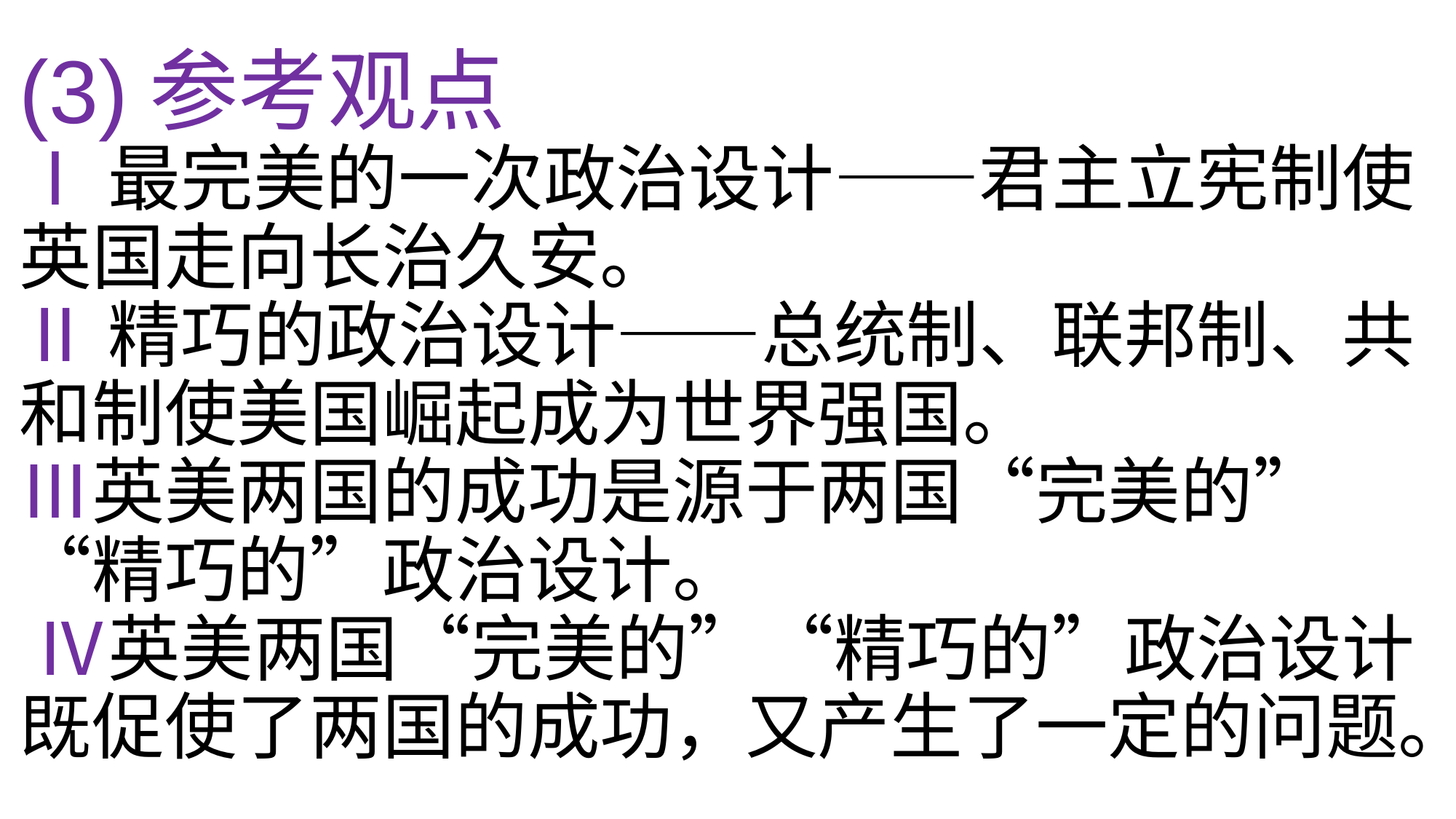

# (3)参考观点 Ⅰ 最完美的一次政治设计——君主立宪制使英国走向长治久安。 Ⅱ 精巧的政治设计——总统制、联邦制、共和制使美国崛起成为世界强国。 Ⅲ英美两国的成功是源于两国“完美的”“精巧的”政治设计。 Ⅳ英美两国“完美的”“精巧的”政治设计既促使了两国的成功，又产生了一定的问题。